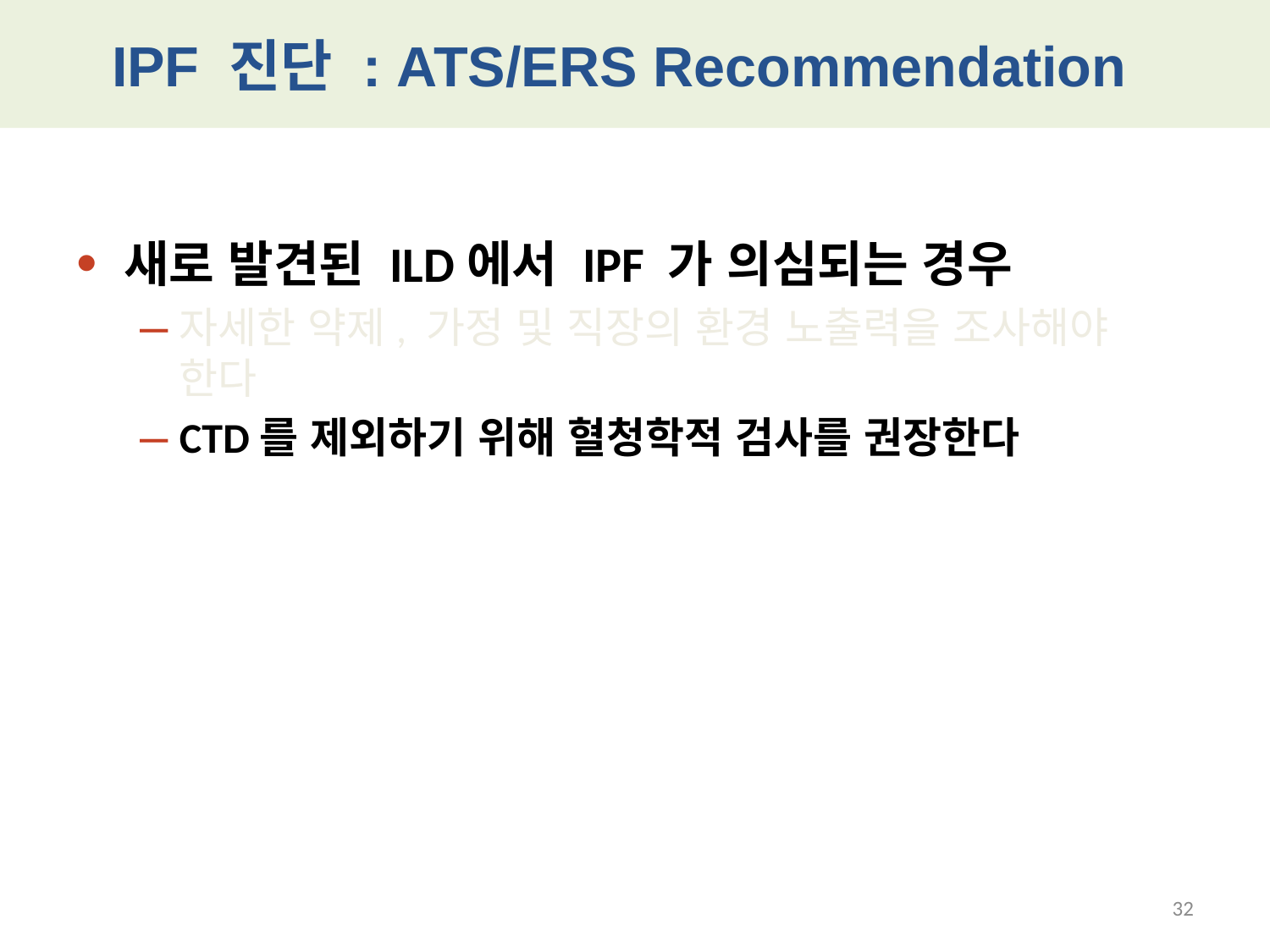

# IPF 진단 : ATS/ERS Recommendation
새로 발견된 ILD에서 IPF 가 의심되는 경우
자세한 약제, 가정 및 직장의 환경 노출력을 조사해야 한다
CTD를 제외하기 위해 혈청학적 검사를 권장한다
32